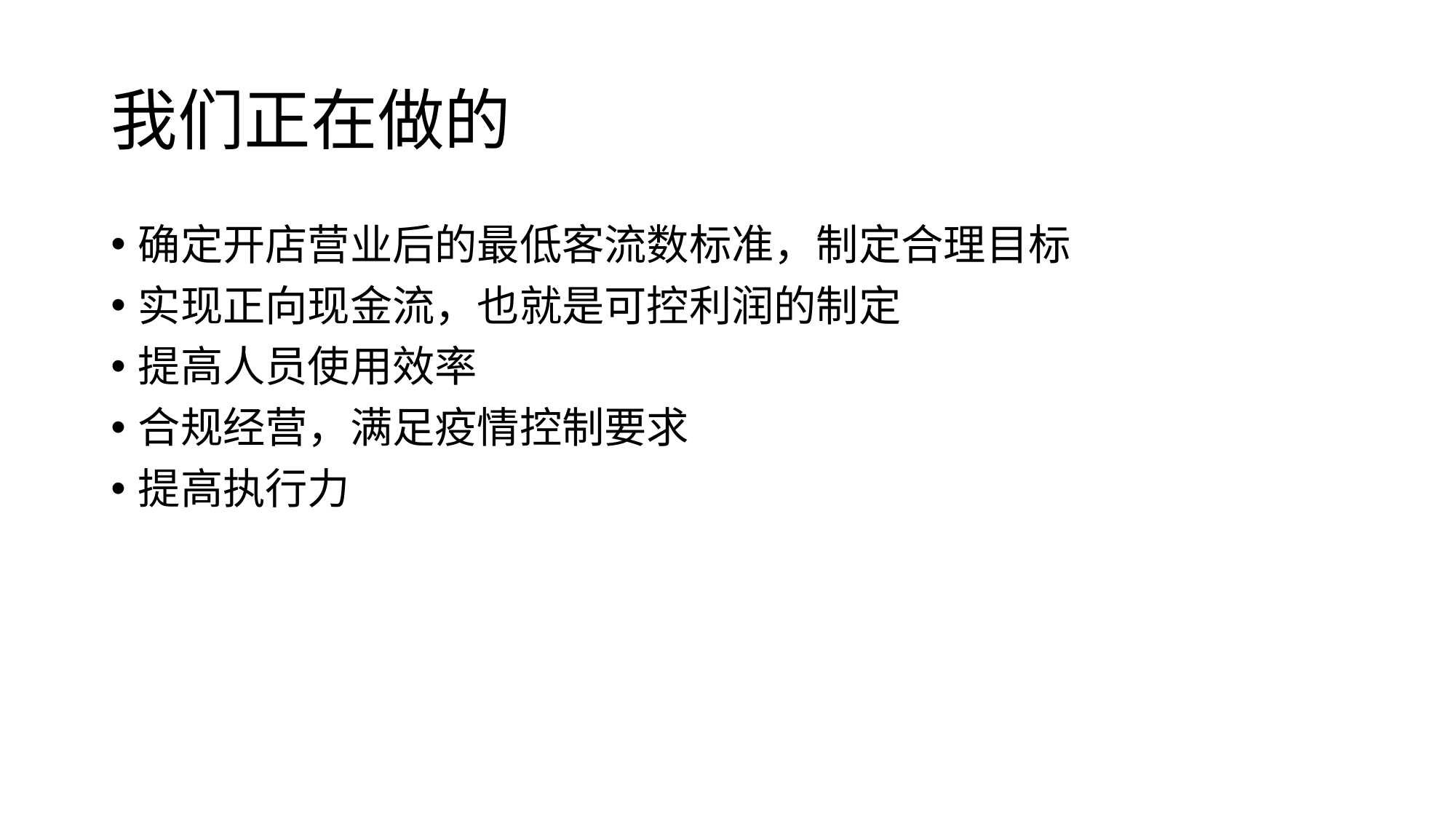

# 我们正在做的
确定开店营业后的最低客流数标准，制定合理目标
实现正向现金流，也就是可控利润的制定
提高人员使用效率
合规经营，满足疫情控制要求
提高执行力